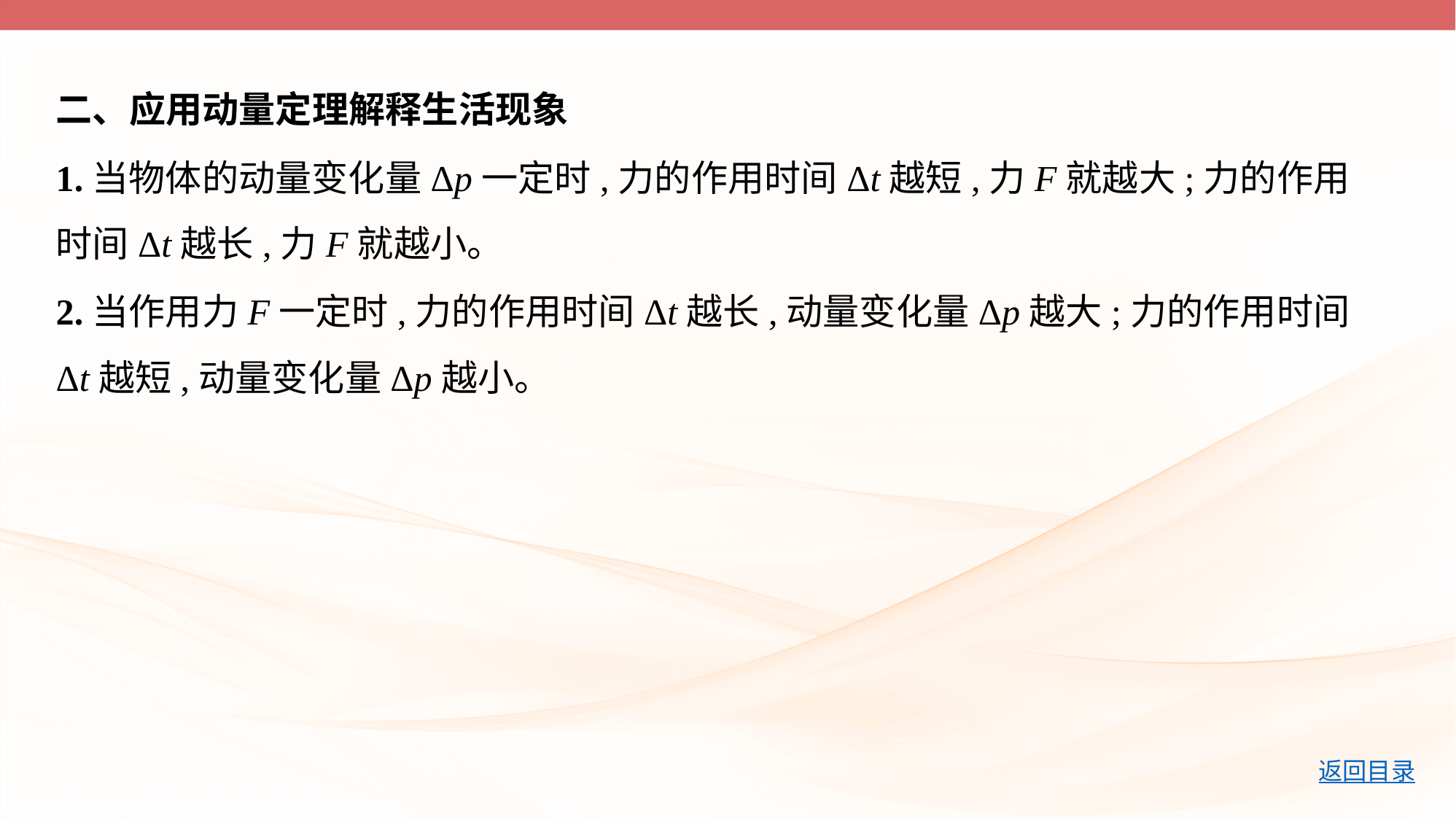

二、应用动量定理解释生活现象
1.当物体的动量变化量Δp一定时,力的作用时间Δt越短,力F就越大;力的作用时间Δt越长,力F就越小。
2.当作用力F一定时,力的作用时间Δt越长,动量变化量Δp越大;力的作用时间Δt越短,动量变化量Δp越小。